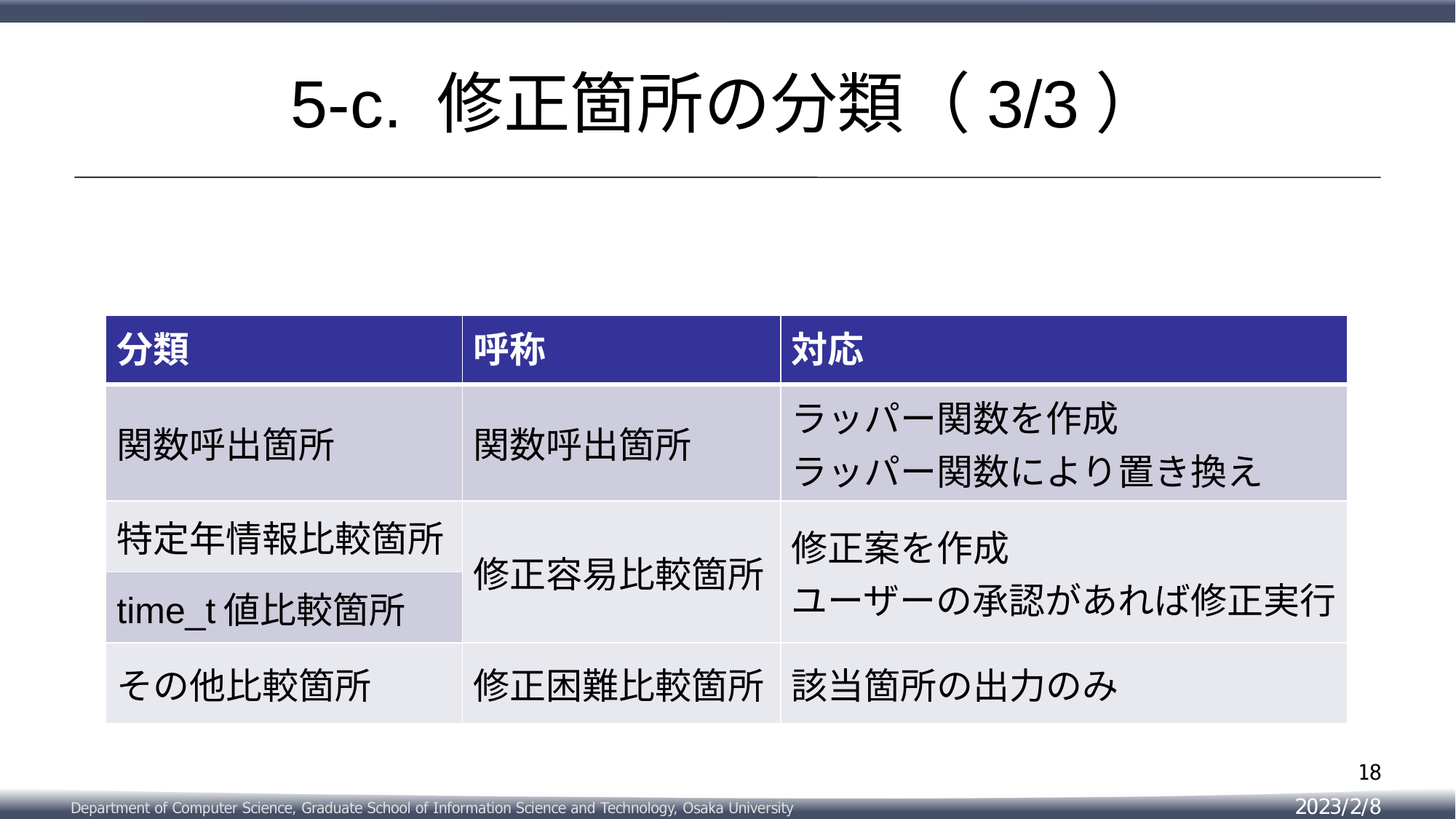

# 5-c. 修正箇所の分類（3/3）

| 分類 | 呼称 | 対応 |
| --- | --- | --- |
| 関数呼出箇所 | 関数呼出箇所 | ラッパー関数を作成 ラッパー関数により置き換え |
| 特定年情報比較箇所 | 修正容易比較箇所 | 修正案を作成 ユーザーの承認があれば修正実行 |
| time\_t値比較箇所 |  |  |
| その他比較箇所 | 修正困難比較箇所 | 該当箇所の出力のみ |
18
2023/2/8